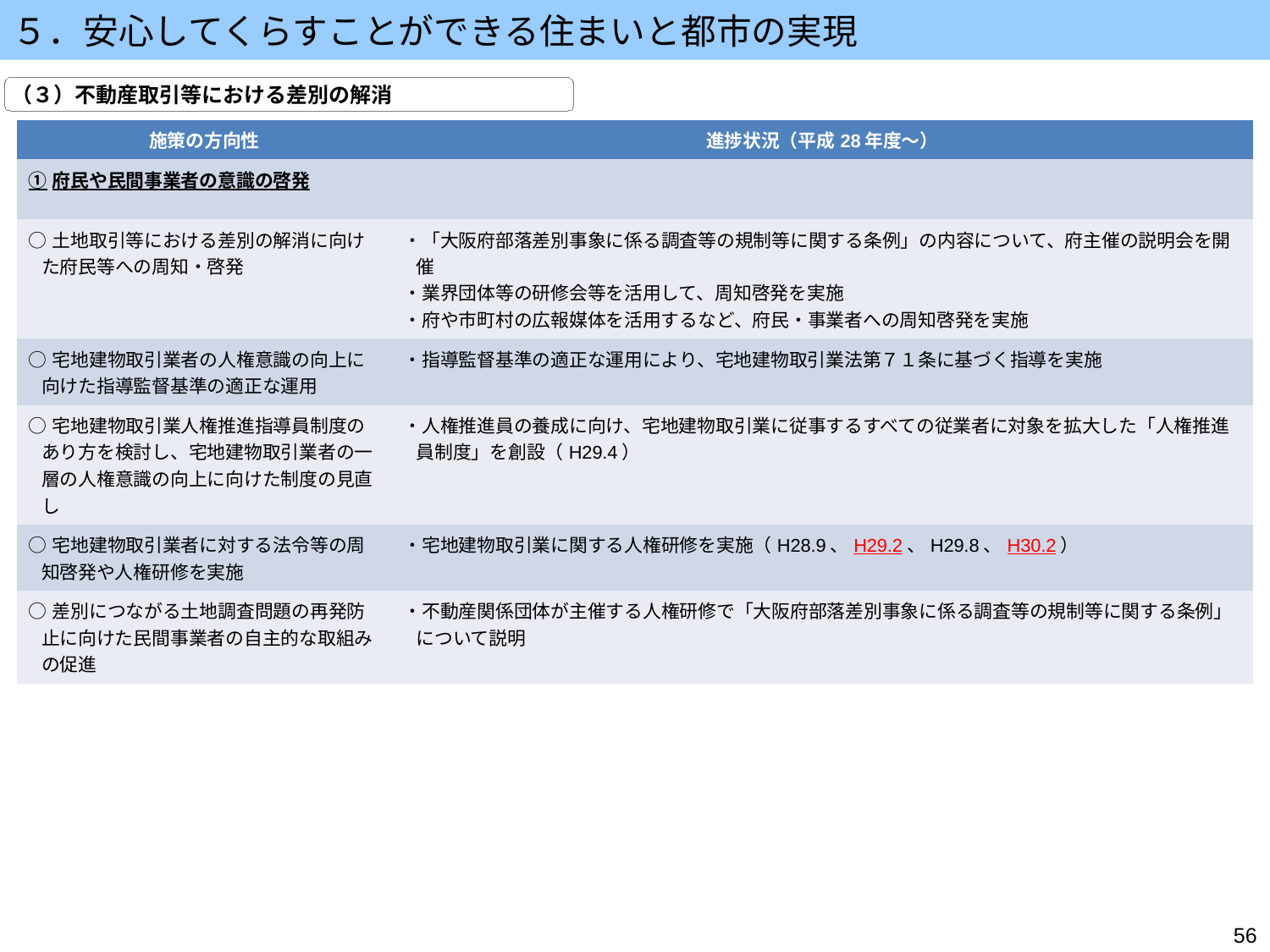

５．安心してくらすことができる住まいと都市の実現
（３）不動産取引等における差別の解消
| 施策の方向性 | 進捗状況（平成28年度～） |
| --- | --- |
| ①府民や民間事業者の意識の啓発 |  |
| ○土地取引等における差別の解消に向けた府民等への周知・啓発 | ・「大阪府部落差別事象に係る調査等の規制等に関する条例」の内容について、府主催の説明会を開催 ・業界団体等の研修会等を活用して、周知啓発を実施 ・府や市町村の広報媒体を活用するなど、府民・事業者への周知啓発を実施 |
| ○宅地建物取引業者の人権意識の向上に向けた指導監督基準の適正な運用 | ・指導監督基準の適正な運用により、宅地建物取引業法第７１条に基づく指導を実施 |
| ○宅地建物取引業人権推進指導員制度のあり方を検討し、宅地建物取引業者の一層の人権意識の向上に向けた制度の見直し | ・人権推進員の養成に向け、宅地建物取引業に従事するすべての従業者に対象を拡大した「人権推進員制度」を創設（H29.4） |
| ○宅地建物取引業者に対する法令等の周知啓発や人権研修を実施 | ・宅地建物取引業に関する人権研修を実施（H28.9、H29.2、H29.8、H30.2） |
| ○差別につながる土地調査問題の再発防止に向けた民間事業者の自主的な取組みの促進 | ・不動産関係団体が主催する人権研修で「大阪府部落差別事象に係る調査等の規制等に関する条例」について説明 |
56